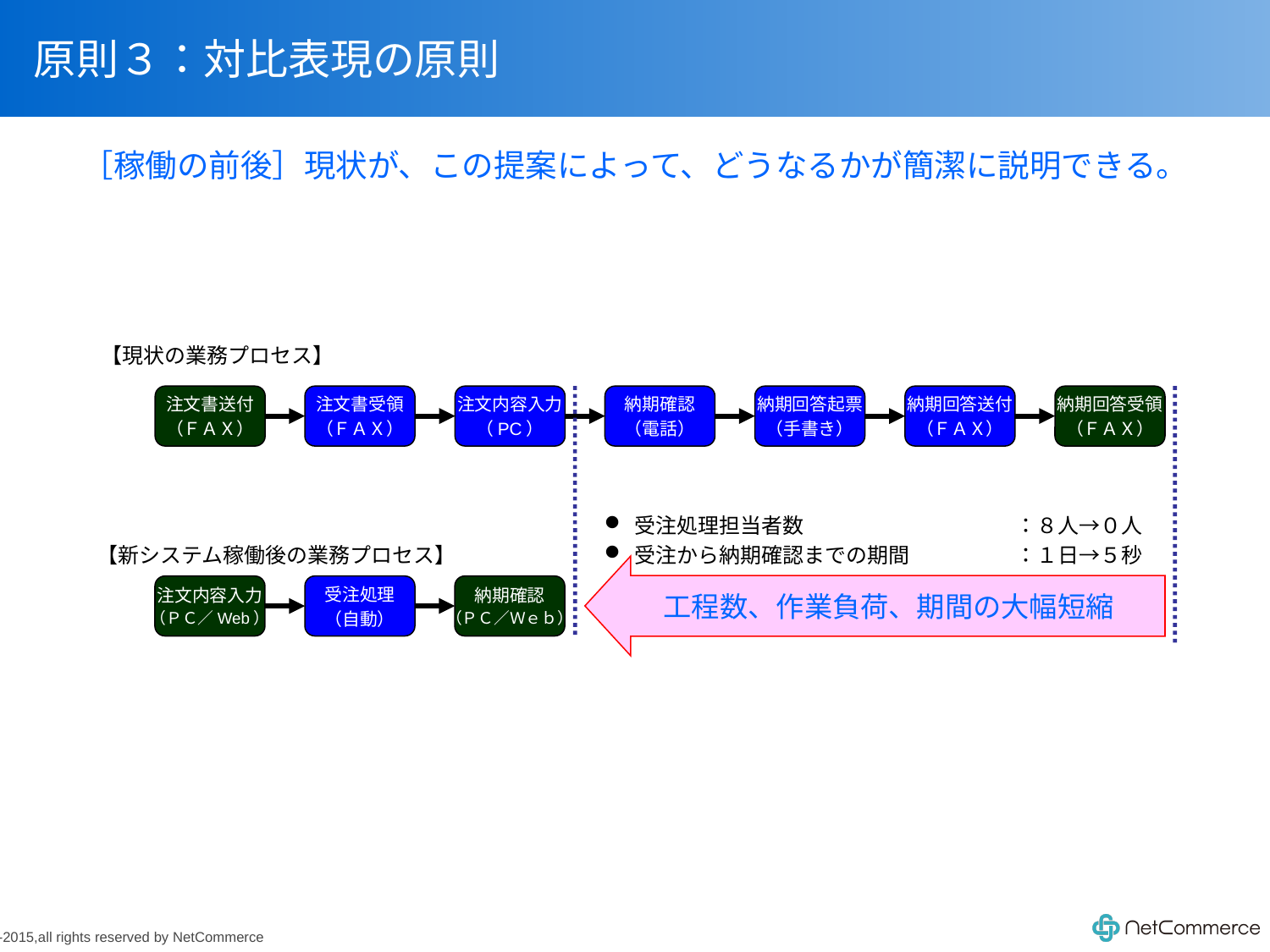

# 原則３：対比表現の原則
［稼働の前後］現状が、この提案によって、どうなるかが簡潔に説明できる。
【現状の業務プロセス】
注文書送付
（ＦＡＸ）
注文書受領
（ＦＡＸ）
注文内容入力
（PC）

納期確認
（電話）
納期回答起票
（手書き）
納期回答送付
（ＦＡＸ）
納期回答受領
（ＦＡＸ）

受注処理担当者数		：８人→０人
受注から納期確認までの期間	：１日→５秒
【新システム稼働後の業務プロセス】
工程数、作業負荷、期間の大幅短縮
注文内容入力
（ＰＣ／Web）
受注処理
（自動）
納期確認
（ＰＣ／Ｗｅｂ）